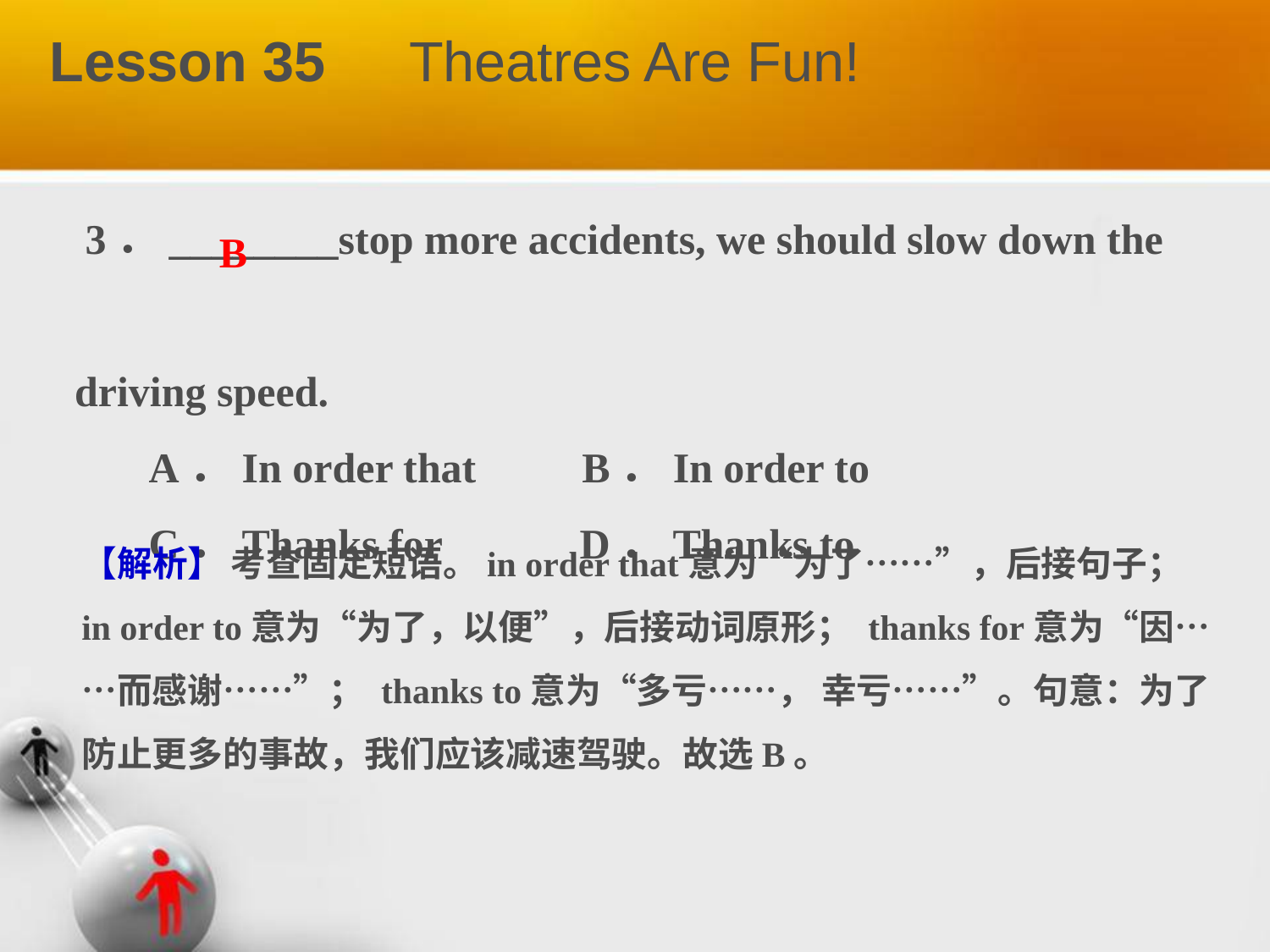

Lesson 35　Theatres Are Fun!
 3．________stop more accidents, we should slow down the
driving speed.
       A．In order that          B．In order to
       C．Thanks for             D．Thanks to
B
【解析】 考查固定短语。in order that意为“为了……”，后接句子； in order to意为“为了，以便”，后接动词原形； thanks for意为“因……而感谢……”； thanks to意为“多亏……， 幸亏……”。句意：为了防止更多的事故，我们应该减速驾驶。故选B。